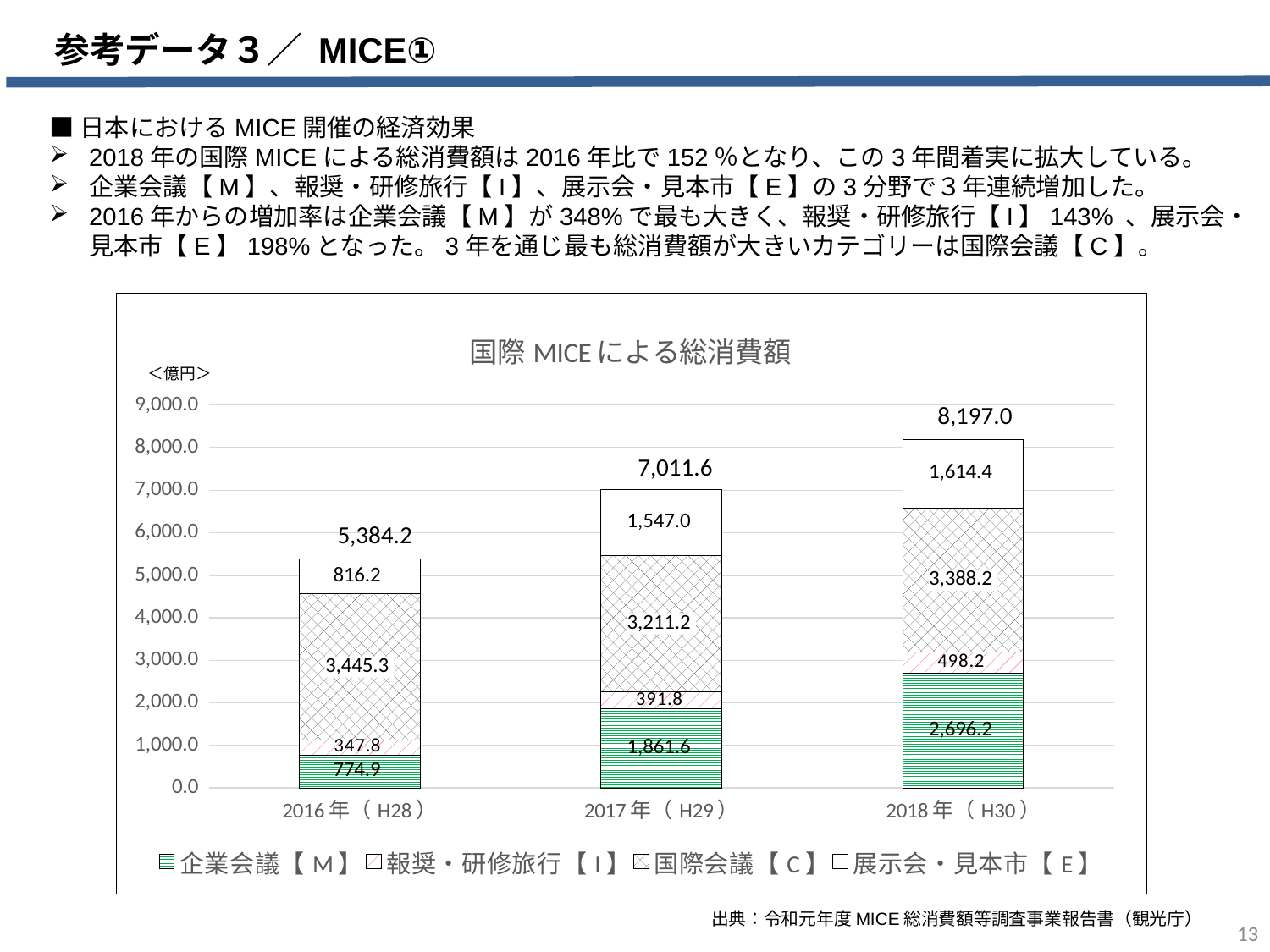

参考データ３／ MICE①
■日本におけるMICE開催の経済効果
2018年の国際MICEによる総消費額は2016年比で152％となり、この3年間着実に拡大している。
企業会議【M】、報奨・研修旅行【I】、展示会・見本市【E】の3分野で３年連続増加した。
2016年からの増加率は企業会議【M】が348%で最も大きく、報奨・研修旅行【I】143% 、展示会・見本市【E】198%となった。3年を通じ最も総消費額が大きいカテゴリーは国際会議【C】。

### Chart: 国際MICEによる総消費額

| Category | 企業会議【M】 | 報奨・研修旅行【I】 | 国際会議【C】 | 展示会・見本市【E】 |
|---|---|---|---|---|
| 2016年（H28） | 774.9 | 347.8 | 3445.3 | 816.2 |
| 2017年（H29） | 1861.6 | 391.8 | 3211.2 | 1547.0 |
| 2018年（H30） | 2696.2 | 498.2 | 3388.2 | 1614.4 |
8,197.0
7,011.6
5,384.2
出典：令和元年度MICE総消費額等調査事業報告書（観光庁）
13